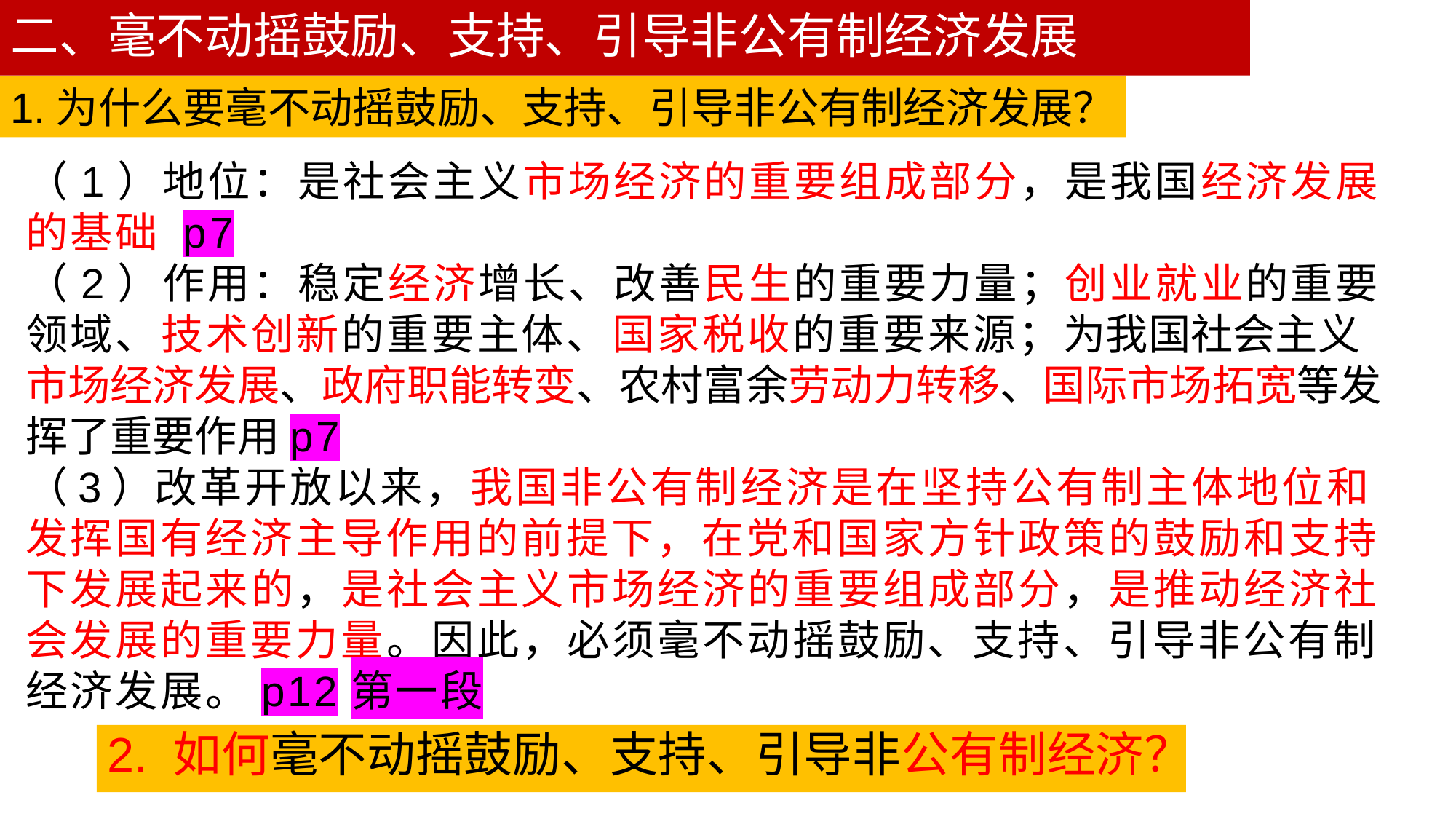

二、毫不动摇鼓励、支持、引导非公有制经济发展
1.为什么要毫不动摇鼓励、支持、引导非公有制经济发展？
（1）地位：是社会主义市场经济的重要组成部分，是我国经济发展的基础 p7
（2）作用：稳定经济增长、改善民生的重要力量；创业就业的重要领域、技术创新的重要主体、国家税收的重要来源；为我国社会主义市场经济发展、政府职能转变、农村富余劳动力转移、国际市场拓宽等发挥了重要作用p7
（3）改革开放以来，我国非公有制经济是在坚持公有制主体地位和发挥国有经济主导作用的前提下，在党和国家方针政策的鼓励和支持下发展起来的，是社会主义市场经济的重要组成部分，是推动经济社会发展的重要力量。因此，必须毫不动摇鼓励、支持、引导非公有制经济发展。p12第一段
2. 如何毫不动摇鼓励、支持、引导非公有制经济？